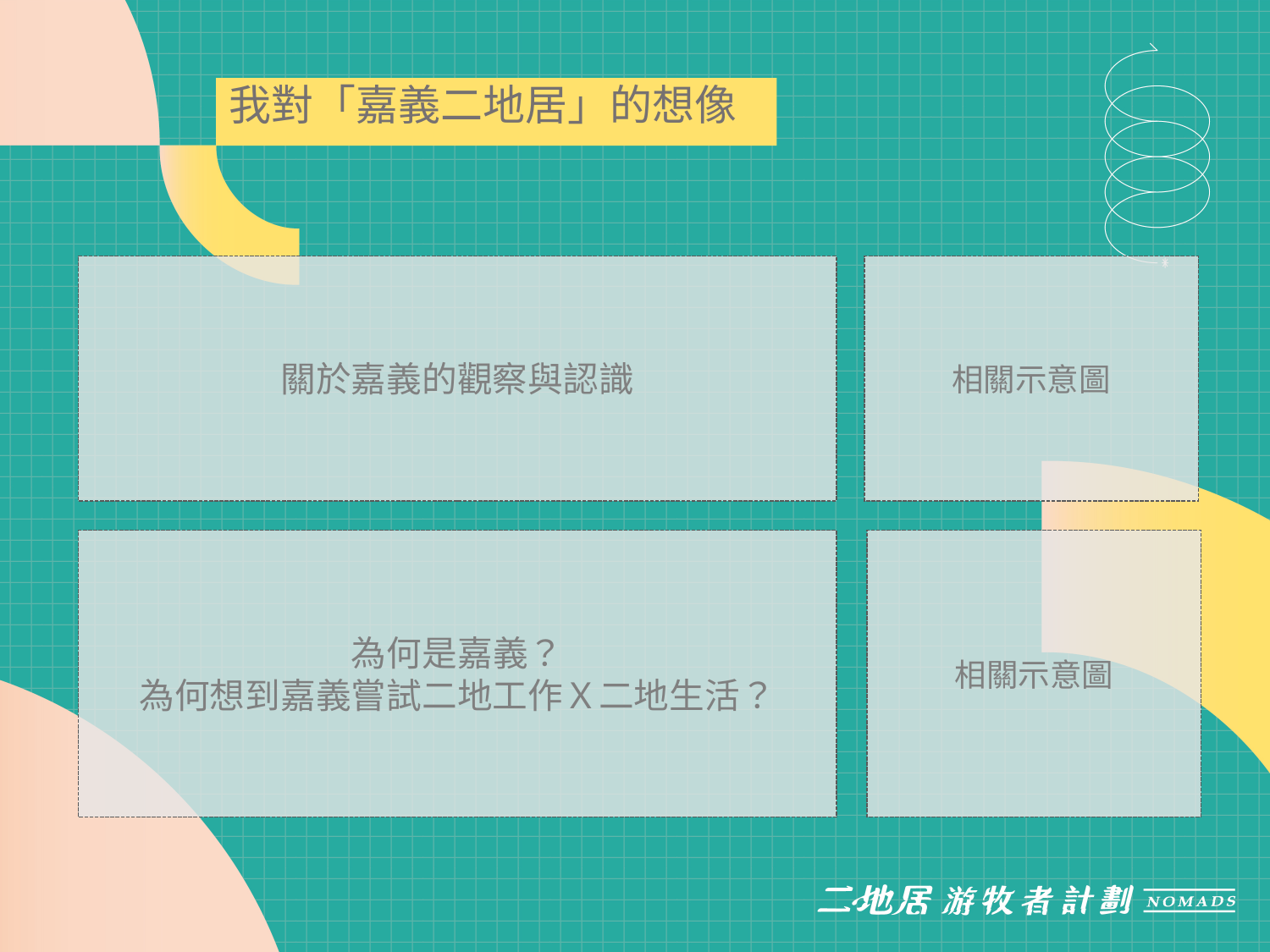

我對「嘉義二地居」的想像
關於嘉義的觀察與認識
相關示意圖
為何是嘉義？
為何想到嘉義嘗試二地工作Ｘ二地生活？
相關示意圖